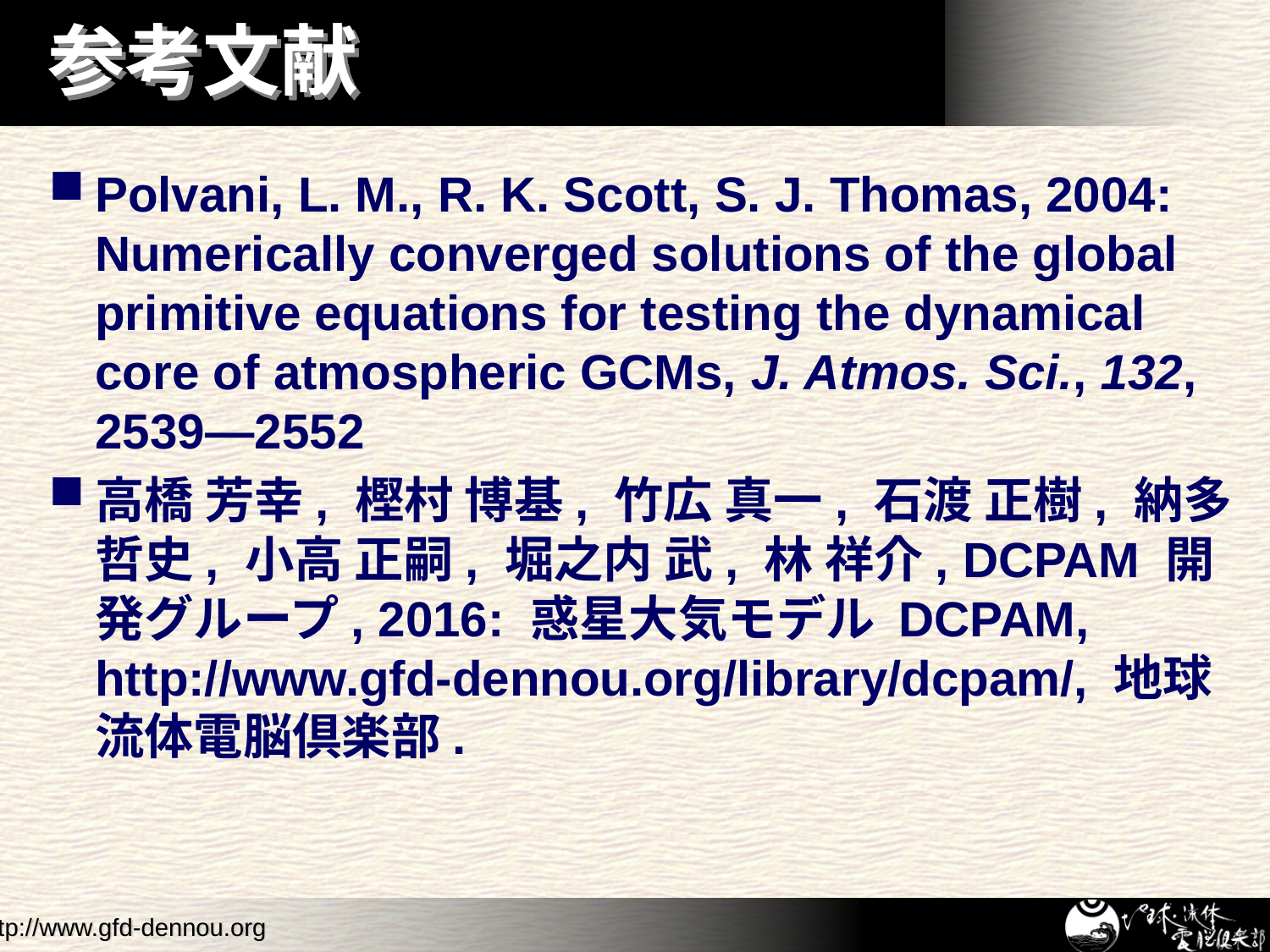

# 参考文献
Polvani, L. M., R. K. Scott, S. J. Thomas, 2004: Numerically converged solutions of the global primitive equations for testing the dynamical core of atmospheric GCMs, J. Atmos. Sci., 132, 2539—2552
高橋 芳幸, 樫村 博基, 竹広 真一, 石渡 正樹, 納多 哲史, 小高 正嗣, 堀之内 武, 林 祥介, DCPAM 開発グループ, 2016: 惑星大気モデル DCPAM,
http://www.gfd-dennou.org/library/dcpam/, 地球流体電脳倶楽部.